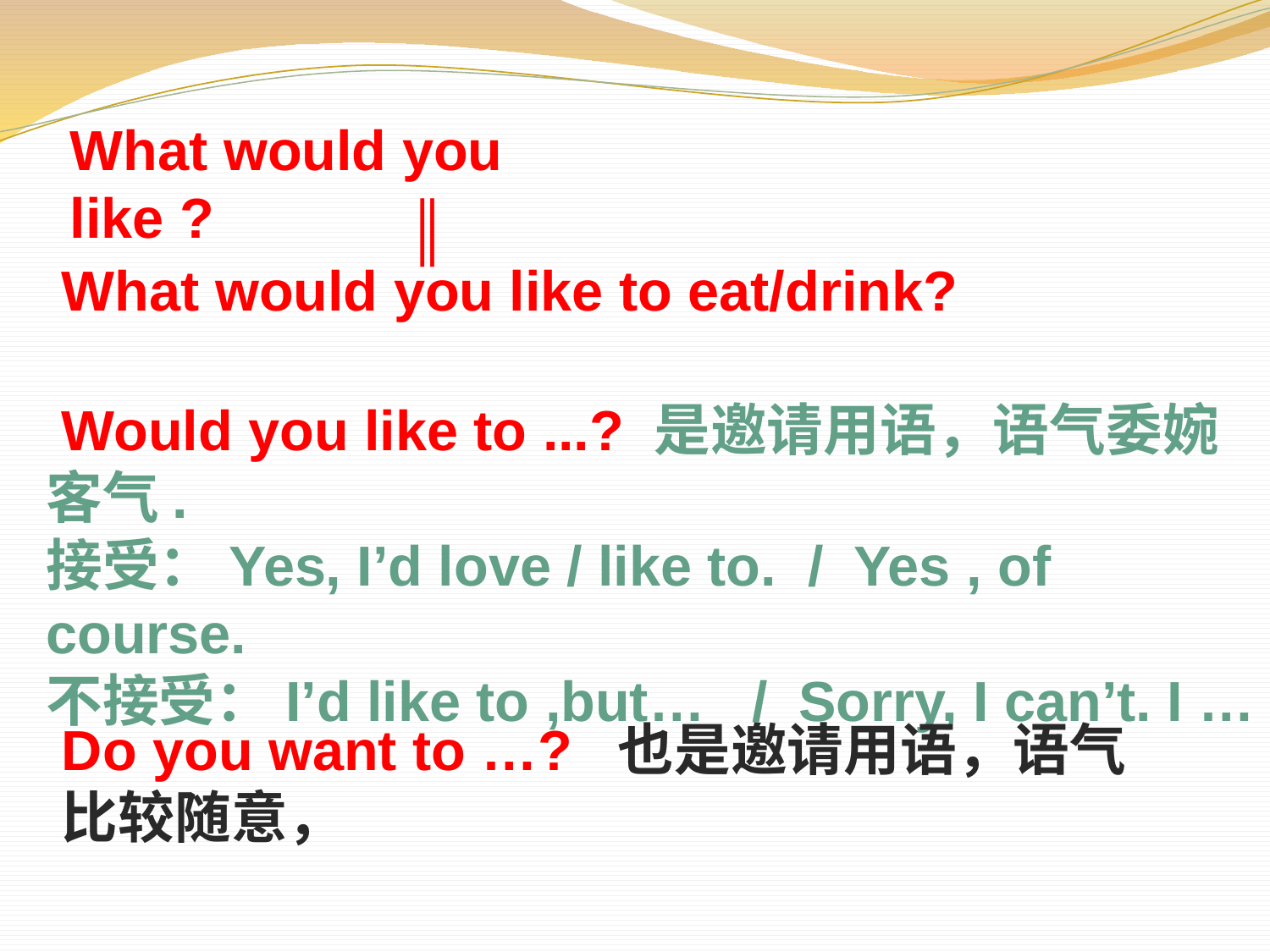

What would you like ?
║
What would you like to eat/drink?
 Would you like to ...? 是邀请用语，语气委婉客气.
接受：Yes, I’d love / like to.  /  Yes , of course.
不接受：I’d like to ,but…   /  Sorry, I can’t. I …
Do you want to …?  也是邀请用语，语气比较随意，